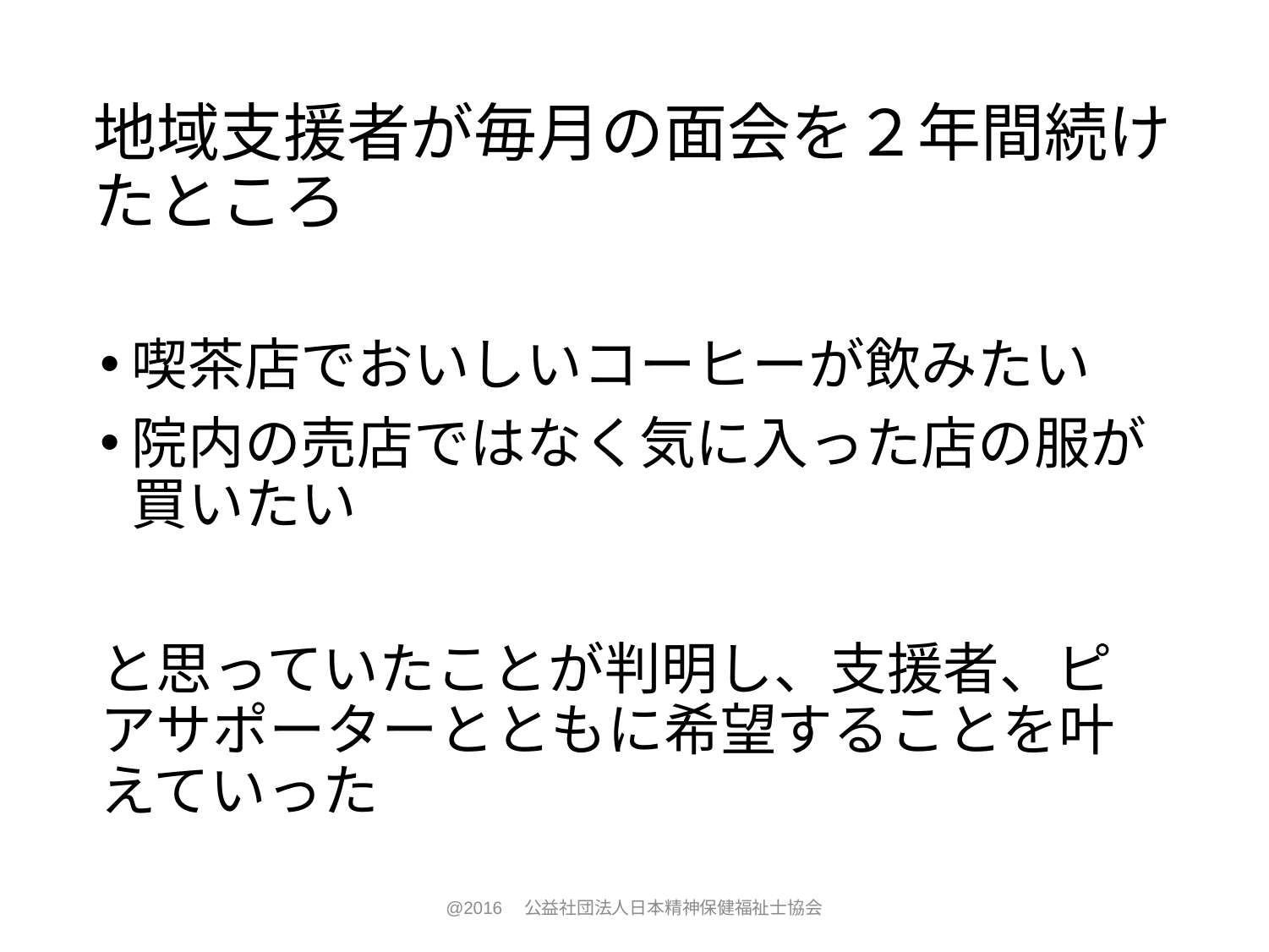

# 地域支援者が毎月の面会を２年間続けたところ

喫茶店でおいしいコーヒーが飲みたい
院内の売店ではなく気に入った店の服が買いたい

と思っていたことが判明し、支援者、ピアサポーターとともに希望することを叶えていった
@2016　公益社団法人日本精神保健福祉士協会